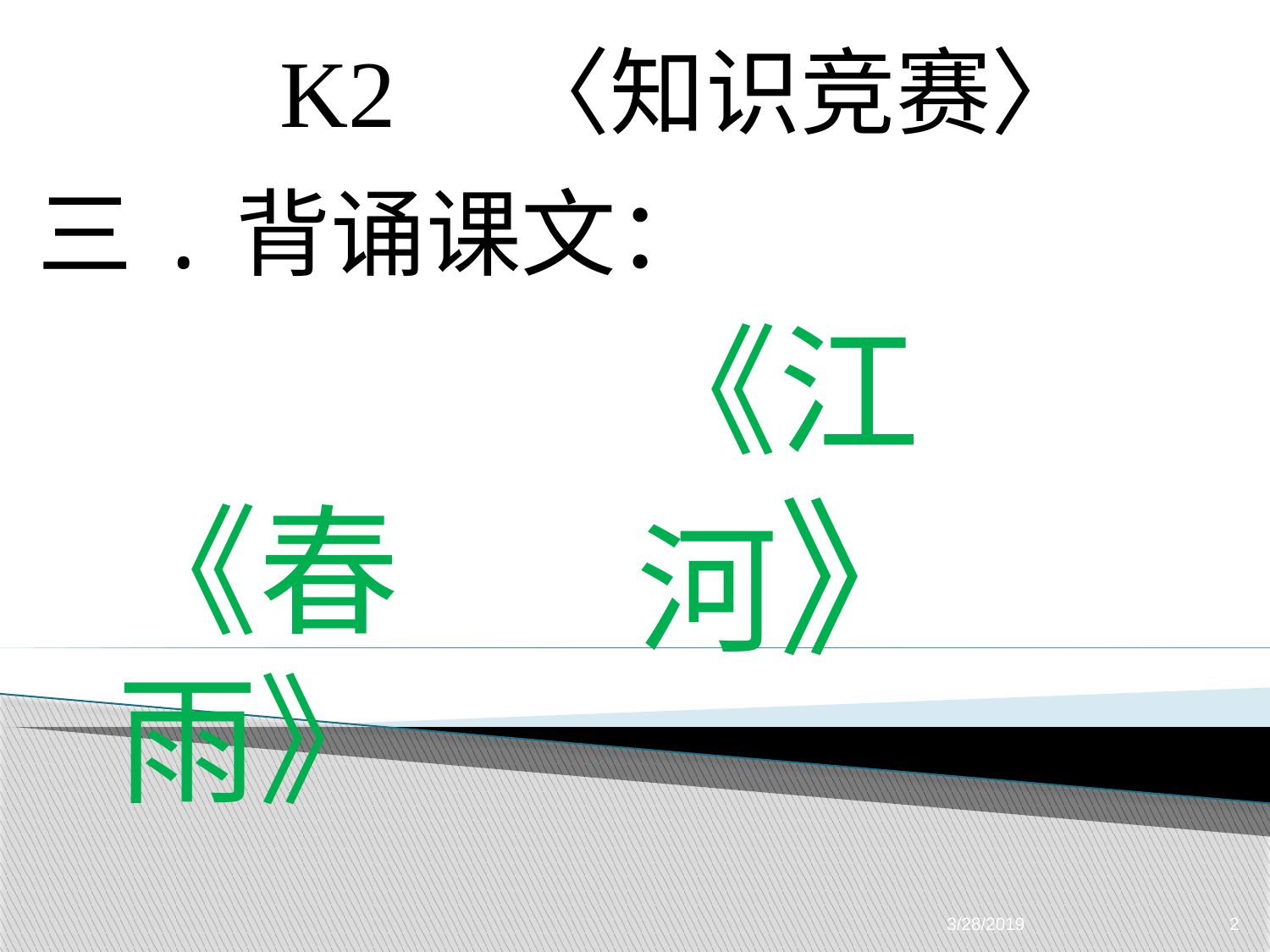

K2    〈知识竞赛〉
三.背诵课文：
《江河》
《春雨》
3/28/2019
2